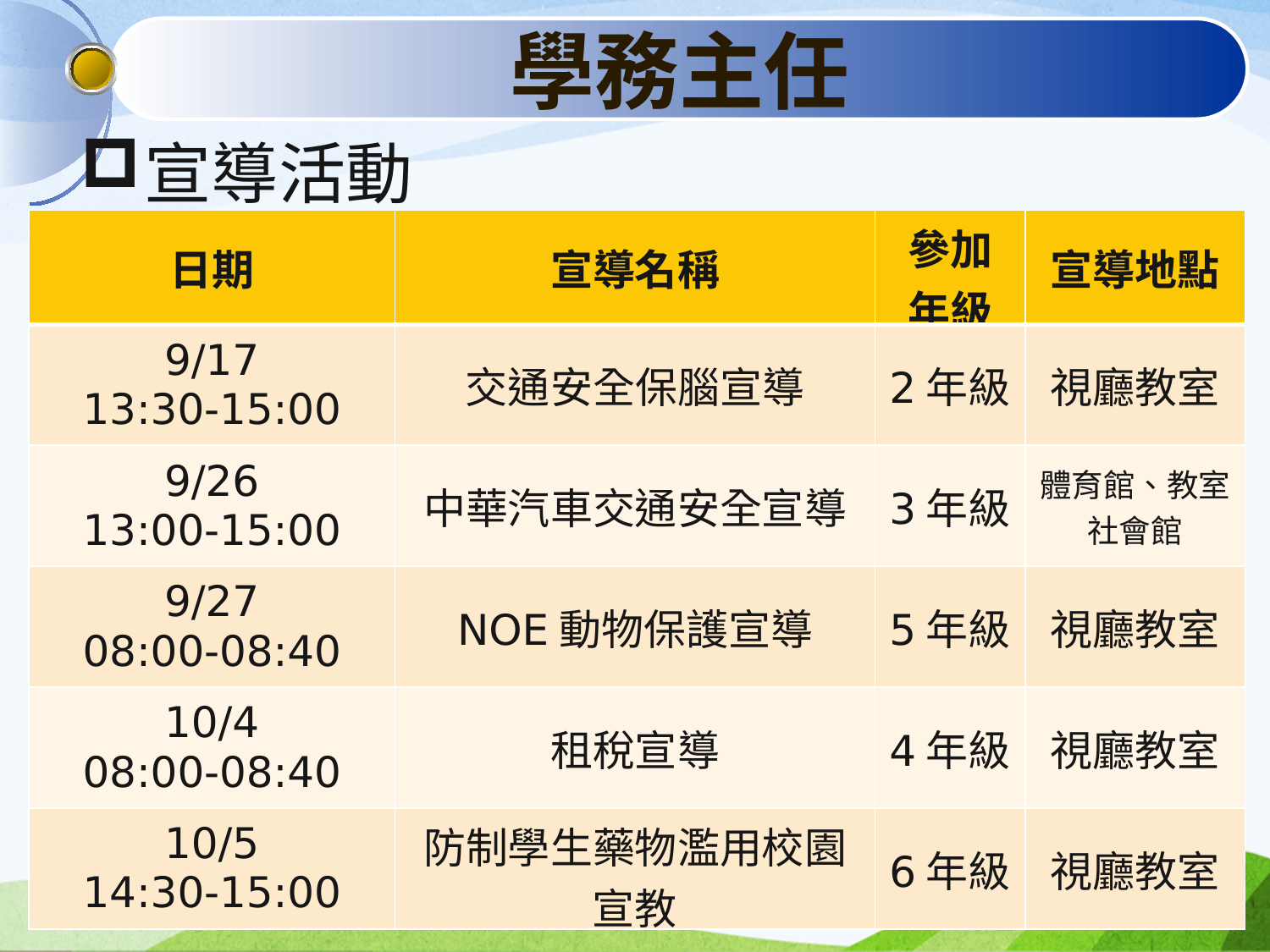

學務主任

宣導活動
| 日期 | 宣導名稱 | 參加年級 | 宣導地點 |
| --- | --- | --- | --- |
| 9/17 13:30-15:00 | 交通安全保腦宣導 | 2年級 | 視廳教室 |
| 9/26 13:00-15:00 | 中華汽車交通安全宣導 | 3年級 | 體育館、教室社會館 |
| 9/27 08:00-08:40 | NOE動物保護宣導 | 5年級 | 視廳教室 |
| 10/4 08:00-08:40 | 租稅宣導 | 4年級 | 視廳教室 |
| 10/5 14:30-15:00 | 防制學生藥物濫用校園宣教 | 6年級 | 視廳教室 |